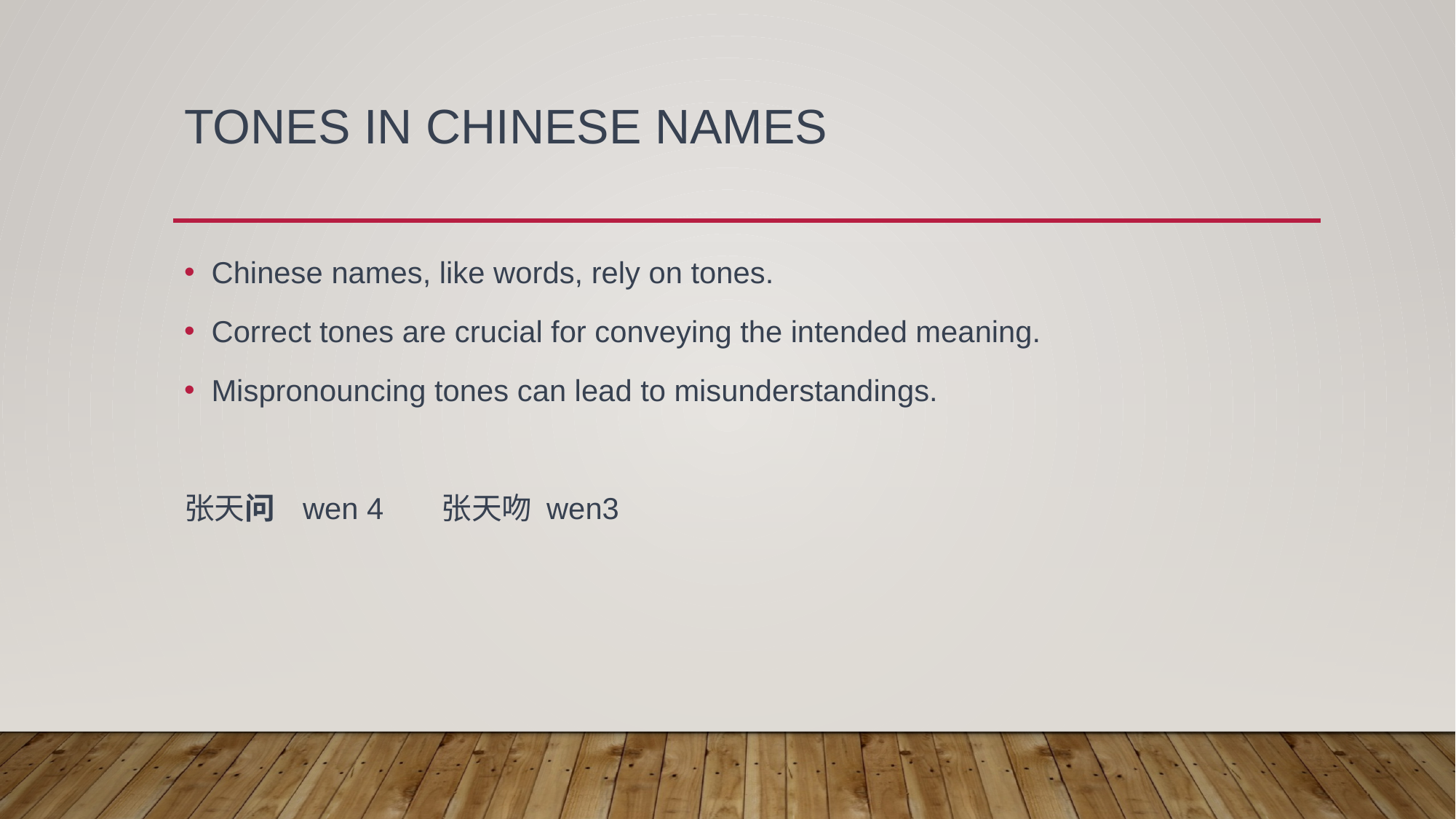

# Tones in Chinese Names
Chinese names, like words, rely on tones.
Correct tones are crucial for conveying the intended meaning.
Mispronouncing tones can lead to misunderstandings.

张天问   wen 4      张天吻 wen3